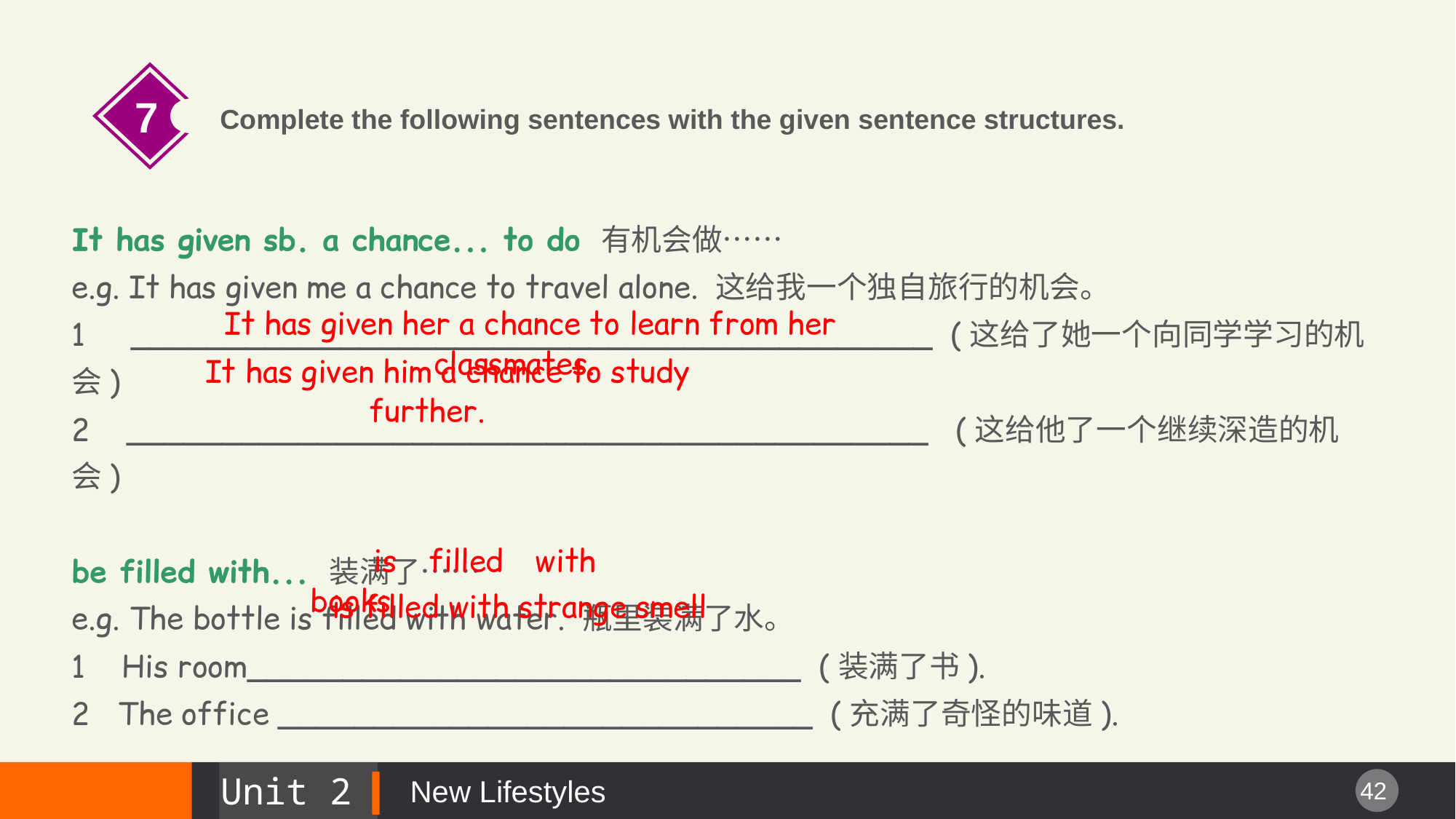

7
Complete the following sentences with the given sentence structures.
It has given sb. a chance... to do 有机会做……
e.g. It has given me a chance to travel alone. 这给我一个独自旅行的机会。
1     __________________________________________  (这给了她一个向同学学习的机会)
2    __________________________________________   (这给他了一个继续深造的机会)

be filled with... 装满了……
e.g. The bottle is filled with water. 瓶里装满了水。
1    His room_____________________________  (装满了书).
2   The office ____________________________  (充满了奇怪的味道).
It has given her a chance to learn from her classmates.
It has given him a chance to study further.
 is filled with books
is filled with strange smell